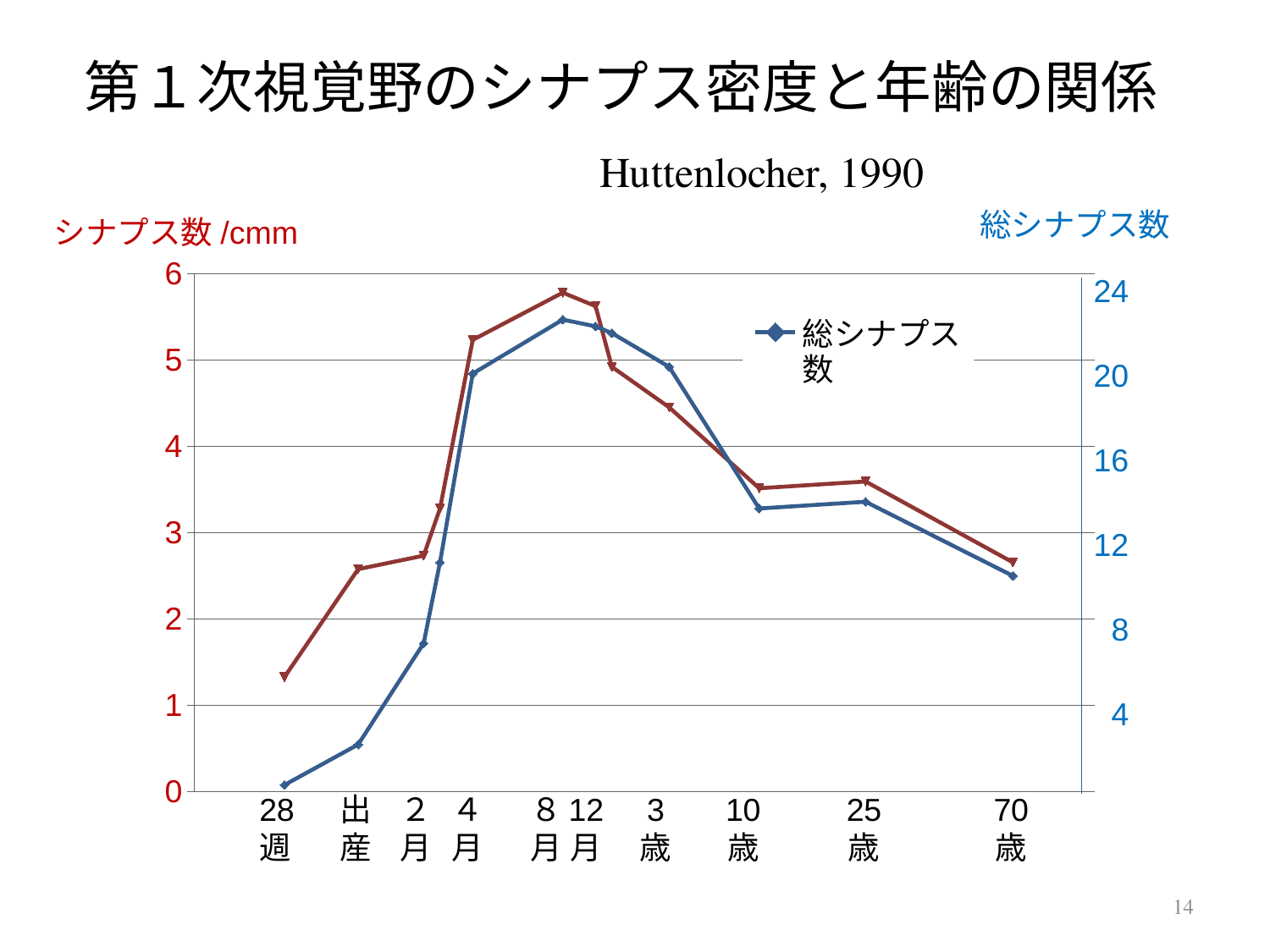

# 第１次視覚野のシナプス密度と年齢の関係
Huttenlocher, 1990
総シナプス数
シナプス数/cmm
24
20
16
12
8
4

### Chart

| Category | 総シナプス数 | シナプス密度 |
|---|---|---|
28
週
出
産
２
月
４
月
８
月
12
月
3
歳
10
歳
25
歳
70
歳
14